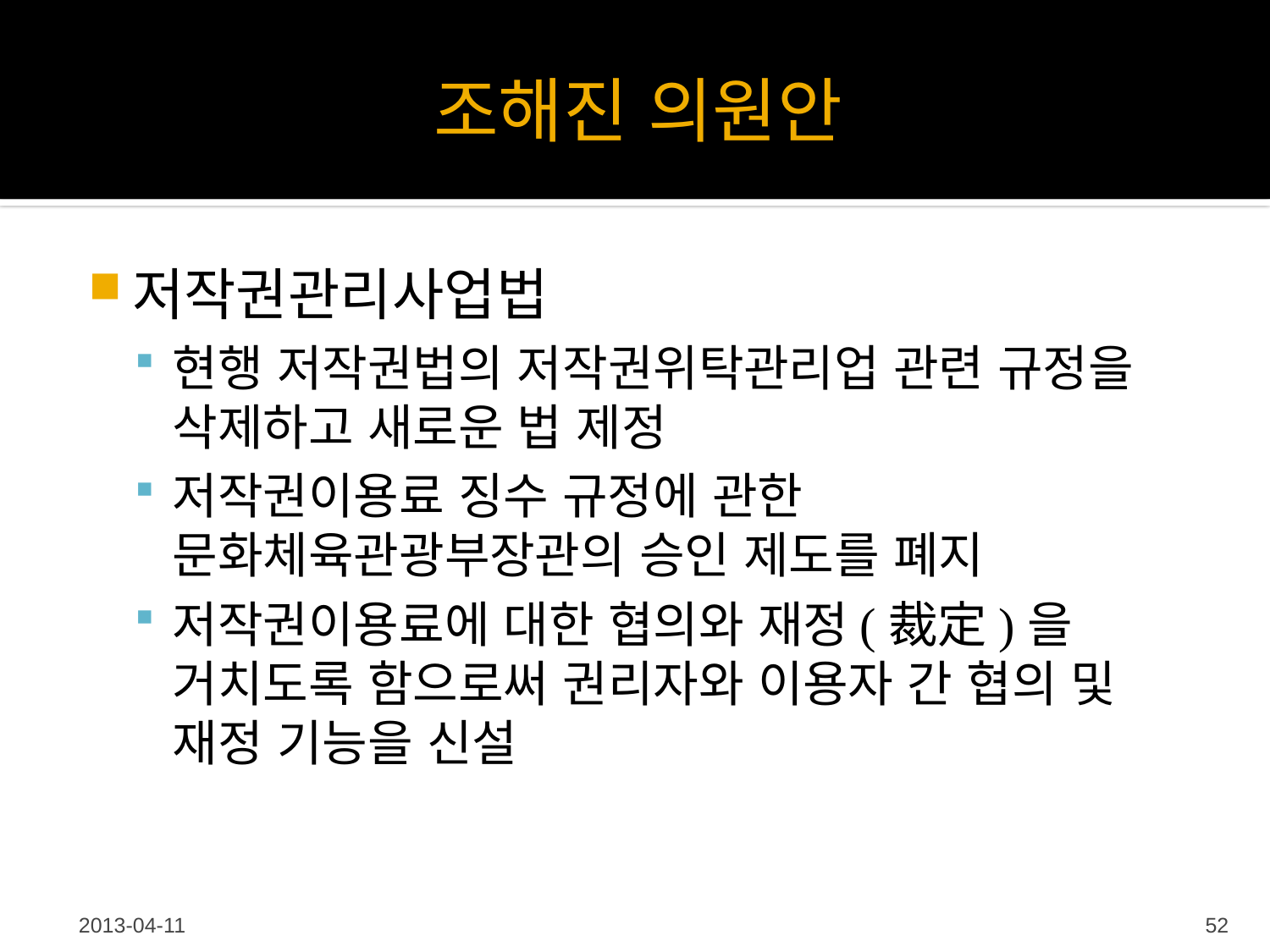

# 조해진 의원안
저작권관리사업법
현행 저작권법의 저작권위탁관리업 관련 규정을 삭제하고 새로운 법 제정
저작권이용료 징수 규정에 관한 문화체육관광부장관의 승인 제도를 폐지
저작권이용료에 대한 협의와 재정(裁定)을 거치도록 함으로써 권리자와 이용자 간 협의 및 재정 기능을 신설
2013-04-11
52